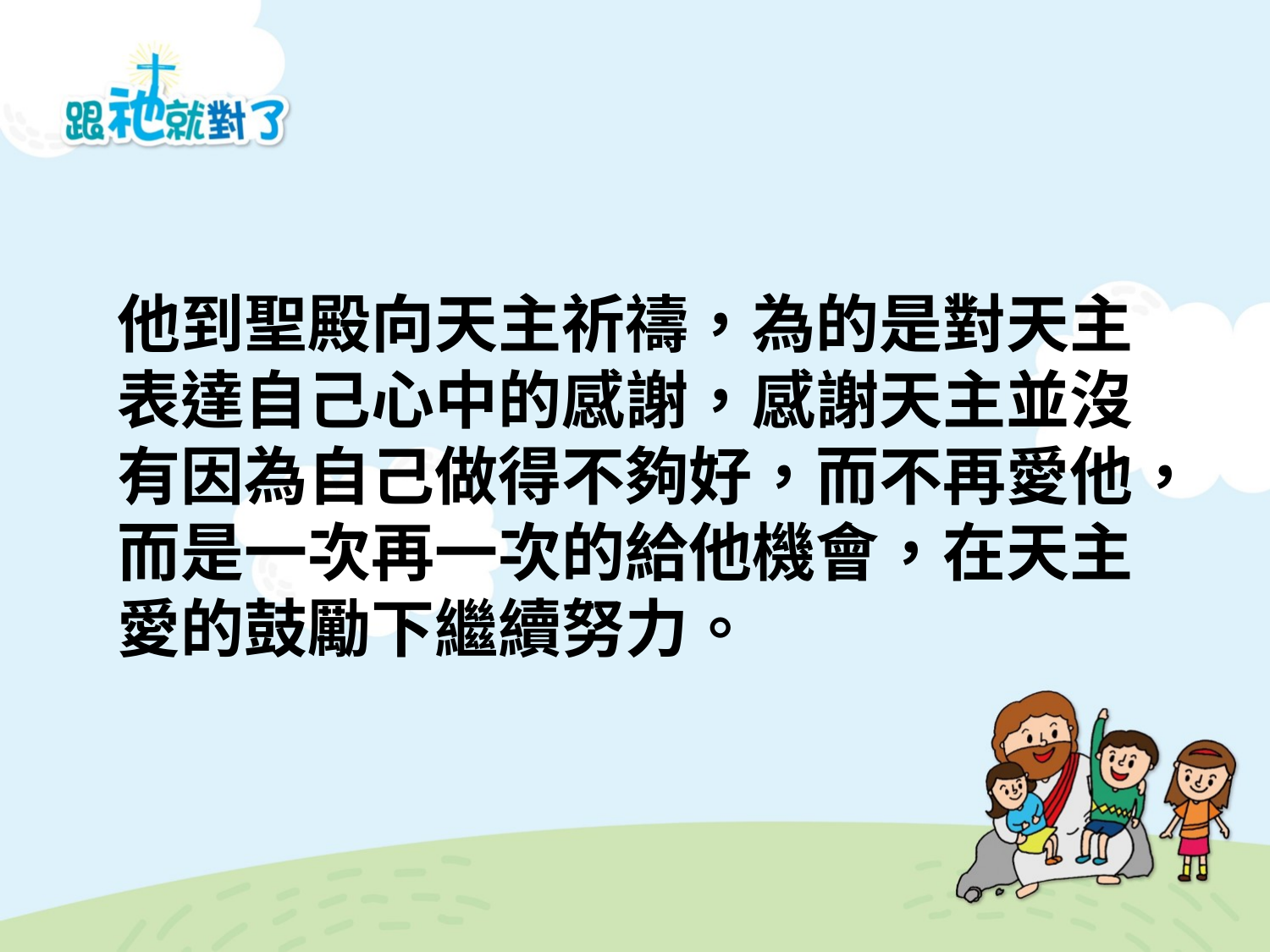

他到聖殿向天主祈禱，為的是對天主表達自己心中的感謝，感謝天主並沒有因為自己做得不夠好，而不再愛他，而是一次再一次的給他機會，在天主愛的鼓勵下繼續努力。